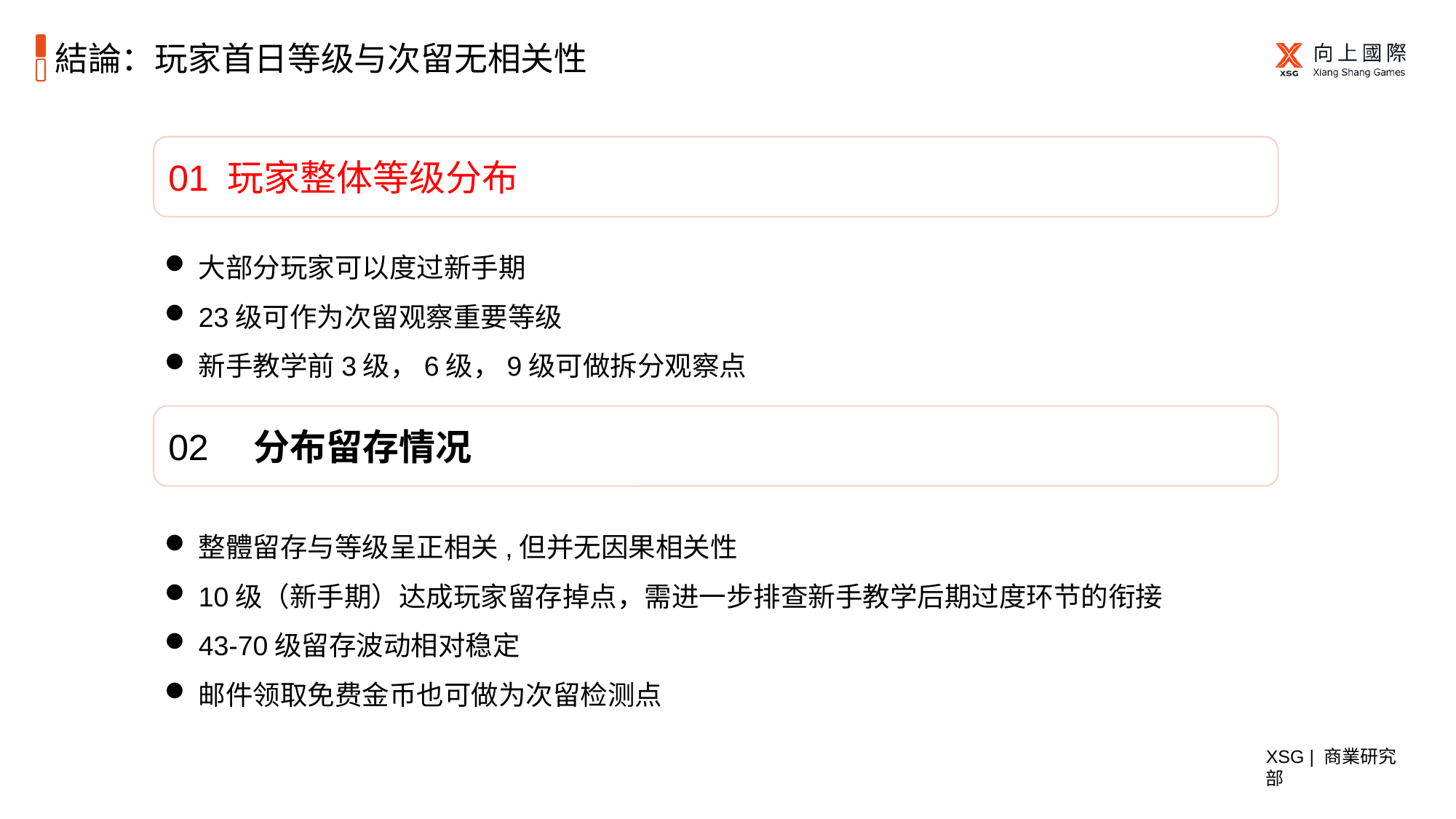

# 結論：玩家首日等级与次留无相关性
01 玩家整体等级分布
大部分玩家可以度过新手期
23级可作为次留观察重要等级
新手教学前3级，6级，9级可做拆分观察点
02各分布留存情况
整體留存与等级呈正相关,但并无因果相关性
10级（新手期）达成玩家留存掉点，需进一步排查新手教学后期过度环节的衔接
43-70级留存波动相对稳定
邮件领取免费金币也可做为次留检测点